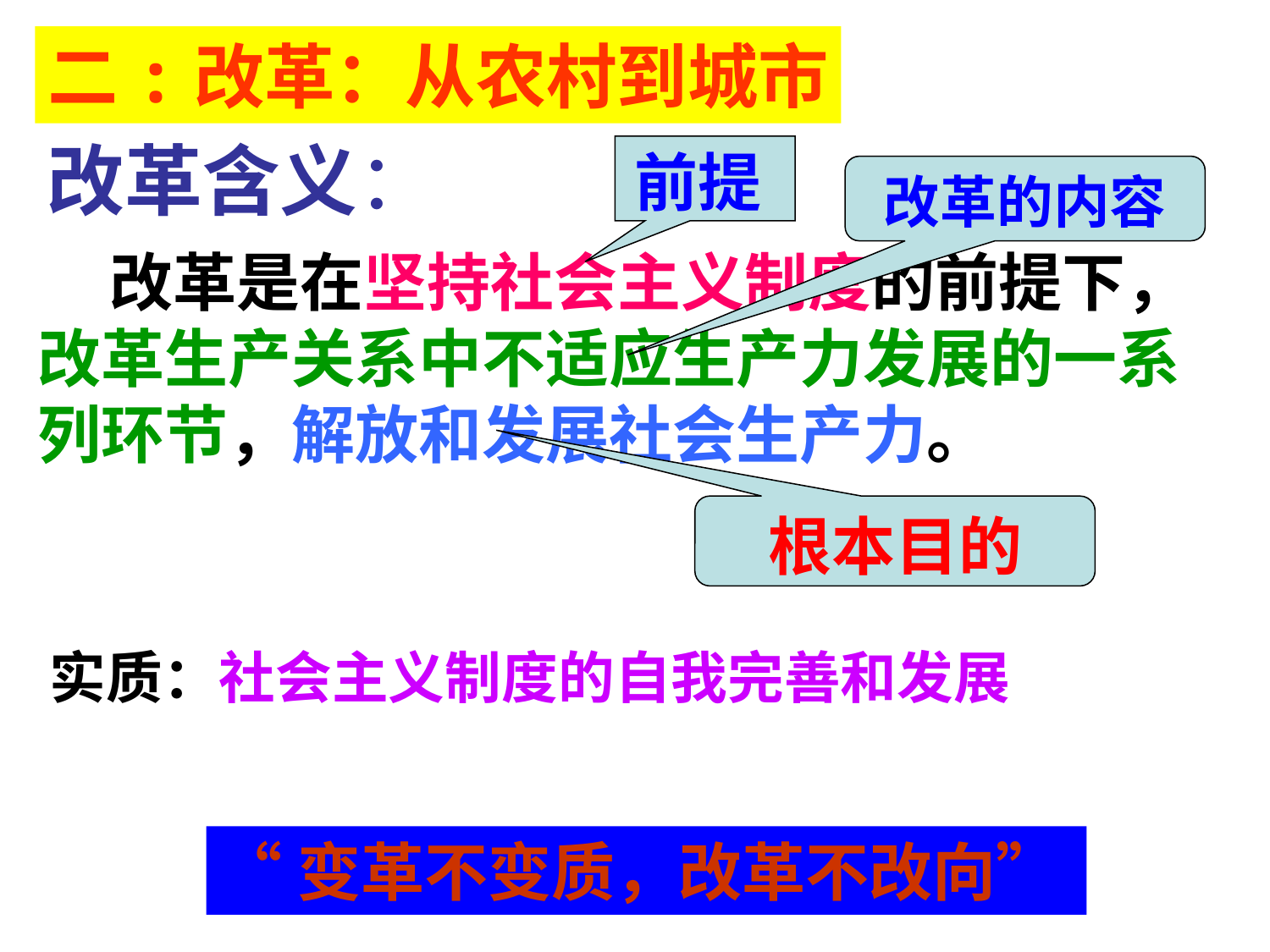

二:改革：从农村到城市
改革含义：
前提
改革的内容
    改革是在坚持社会主义制度的前提下，改革生产关系中不适应生产力发展的一系列环节，解放和发展社会生产力。
根本目的
实质：社会主义制度的自我完善和发展
“变革不变质，改革不改向”